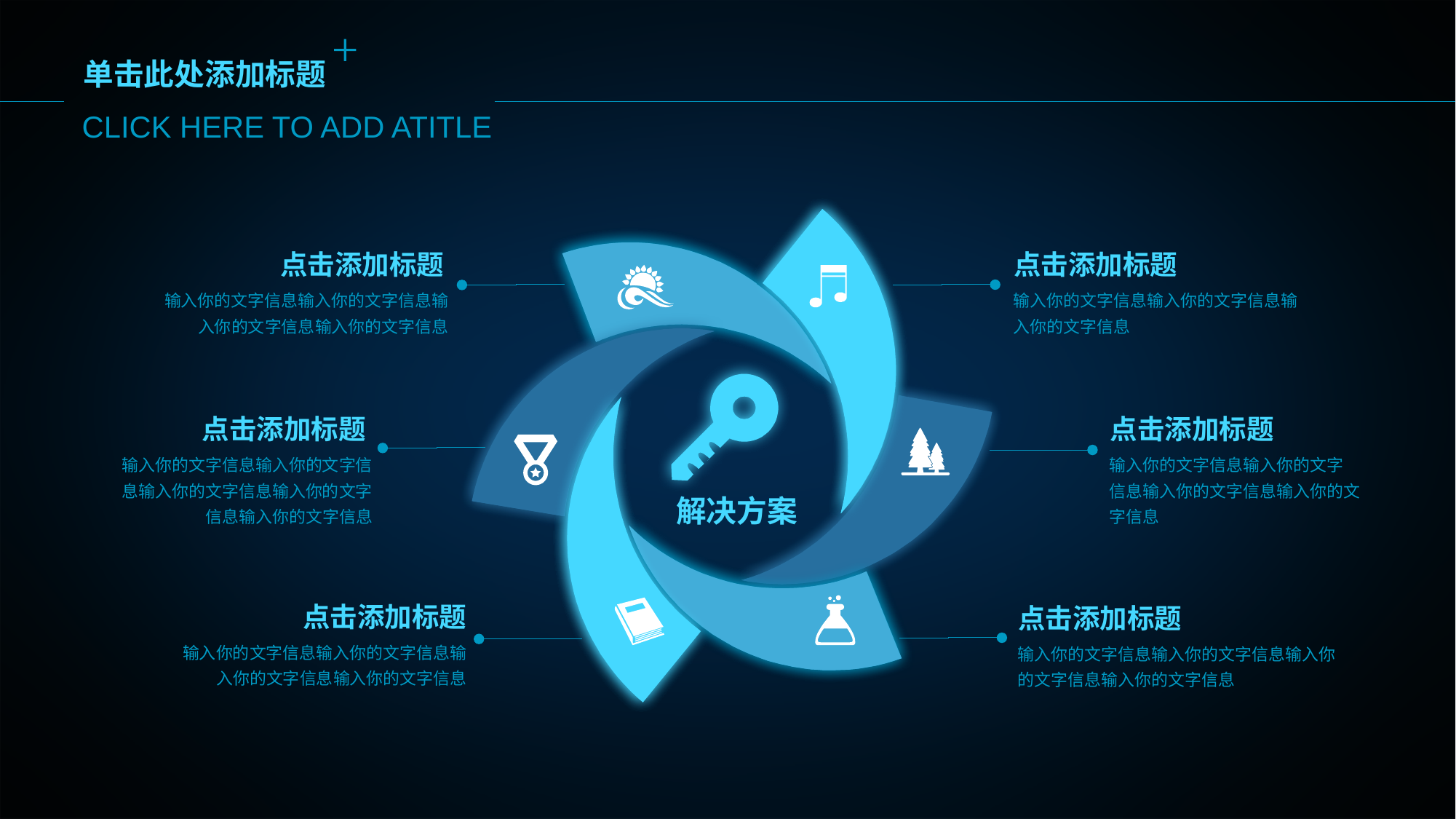

CLICK HERE TO ADD ATITLE
单击此处添加标题

点击添加标题
点击添加标题

输入你的文字信息输入你的文字信息输入你的文字信息输入你的文字信息
输入你的文字信息输入你的文字信息输入你的文字信息

点击添加标题
点击添加标题

输入你的文字信息输入你的文字信息输入你的文字信息输入你的文字信息输入你的文字信息
输入你的文字信息输入你的文字
信息输入你的文字信息输入你的文字信息

解决方案

点击添加标题
点击添加标题

输入你的文字信息输入你的文字信息输入你的文字信息输入你的文字信息
输入你的文字信息输入你的文字信息输入你的文字信息输入你的文字信息